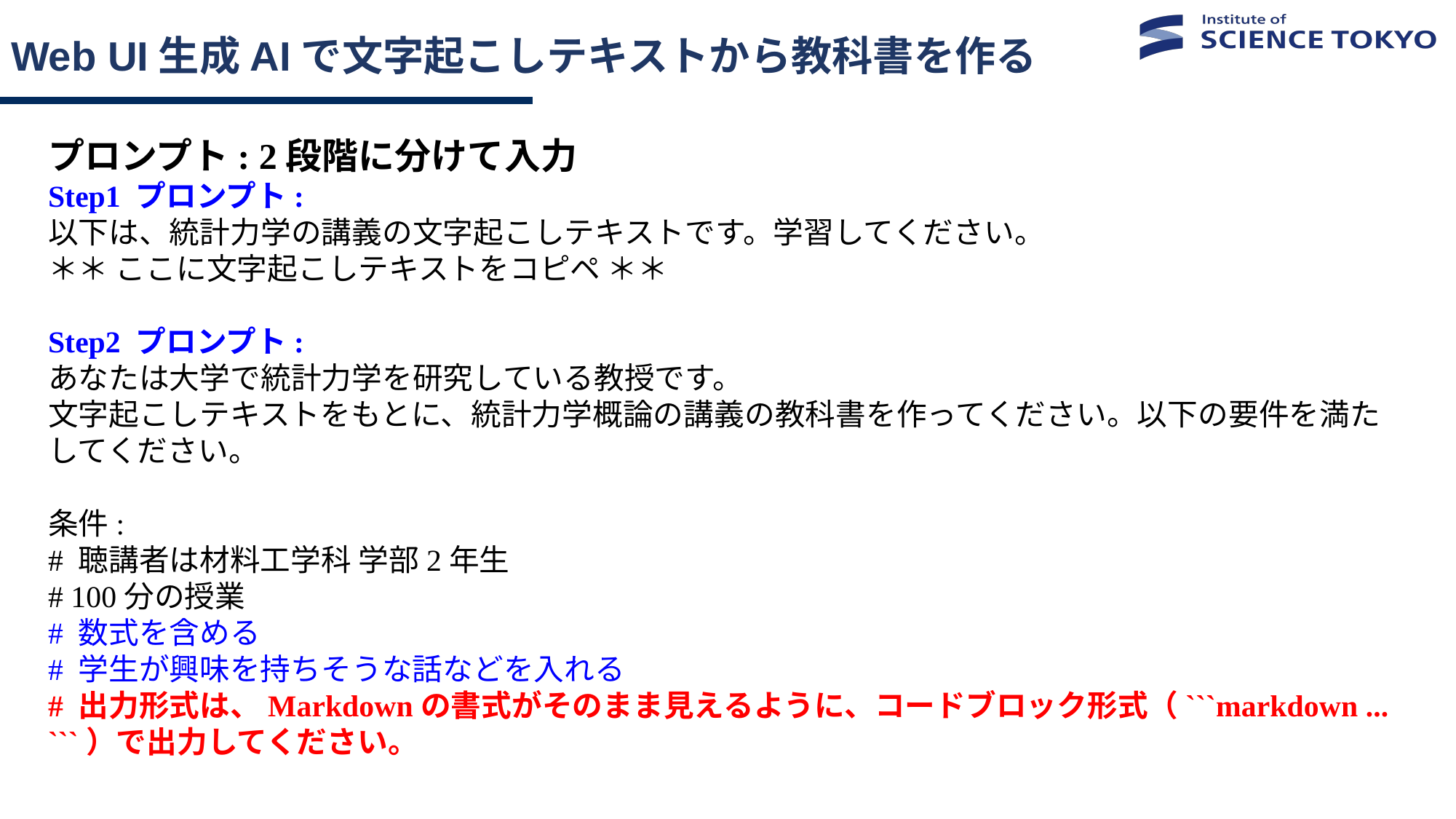

# Web UI生成AIで文字起こしテキストから教科書を作る
プロンプト: 2段階に分けて入力
Step1 プロンプト:
以下は、統計力学の講義の文字起こしテキストです。学習してください。
＊＊ ここに文字起こしテキストをコピペ ＊＊

Step2 プロンプト:
あなたは大学で統計力学を研究している教授です。
文字起こしテキストをもとに、統計力学概論の講義の教科書を作ってください。以下の要件を満たしてください。

条件:
# 聴講者は材料工学科 学部2年生
# 100分の授業
# 数式を含める # 学生が興味を持ちそうな話などを入れる # 出力形式は、Markdownの書式がそのまま見えるように、コードブロック形式（```markdown ... ```）で出力してください。